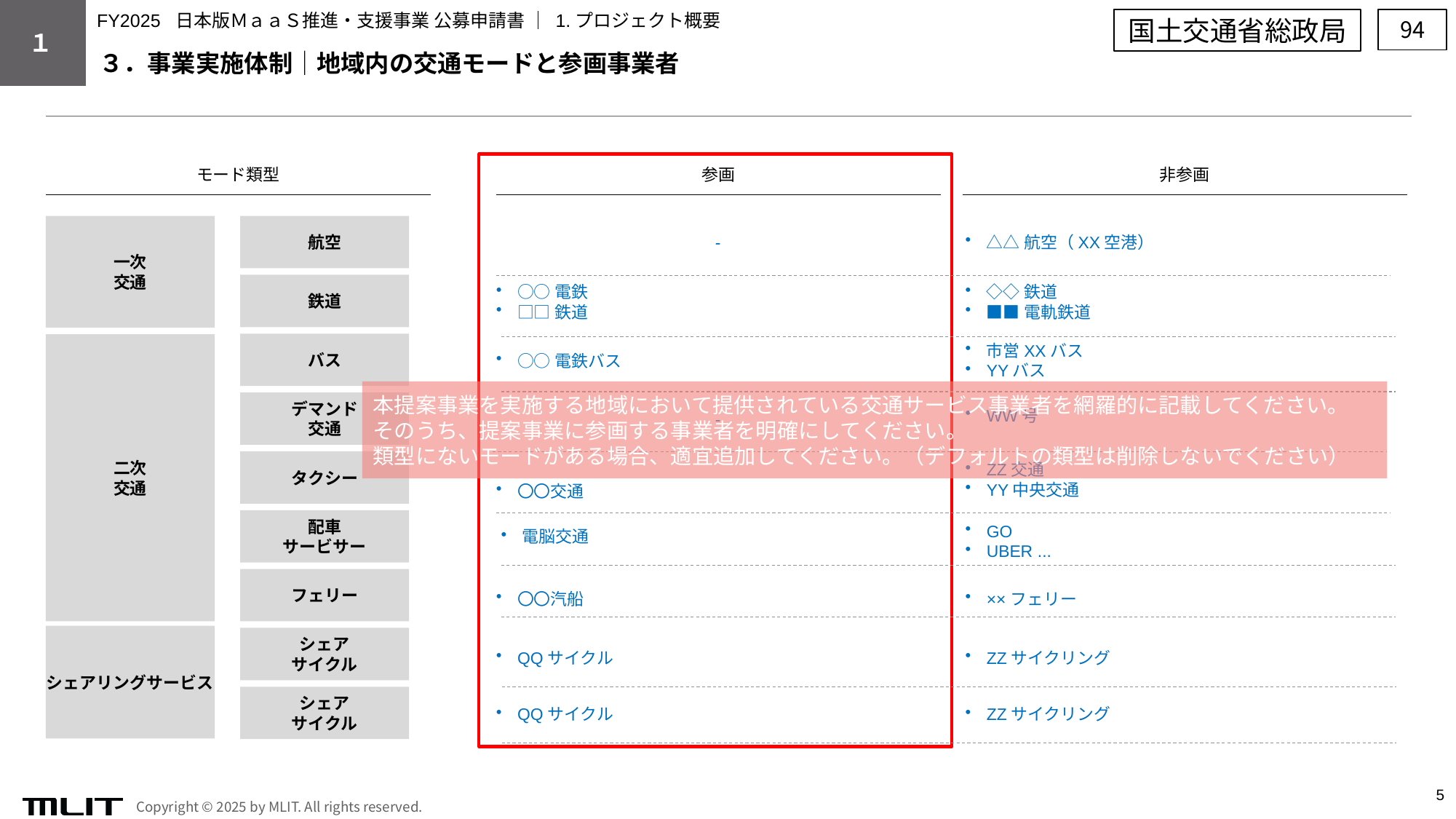

FY2025  日本版ＭａａＳ推進・支援事業 公募申請書 │ 1.プロジェクト概要
国土交通省総政局
94
１
３．事業実施体制│地域内の交通モードと参画事業者

モード類型
参画
非参画
一次
交通
航空
-
△△航空（XX空港）
鉄道
○○電鉄
□□鉄道
◇◇鉄道
■■電軌鉄道
バス
二次
交通
○○電鉄バス
市営XXバス
YYバス
本提案事業を実施する地域において提供されている交通サービス事業者を網羅的に記載してください。
そのうち、提案事業に参画する事業者を明確にしてください。
類型にないモードがある場合、適宜追加してください。（デフォルトの類型は削除しないでください）
WW号
デマンド
交通
-
タクシー
ZZ交通
YY中央交通
〇〇交通
電脳交通
配車
サービサー
GO
UBER ...
フェリー
〇〇汽船
××フェリー
シェアリングサービス
シェア
サイクル
QQサイクル
ZZサイクリング
シェア
サイクル
QQサイクル
ZZサイクリング
5